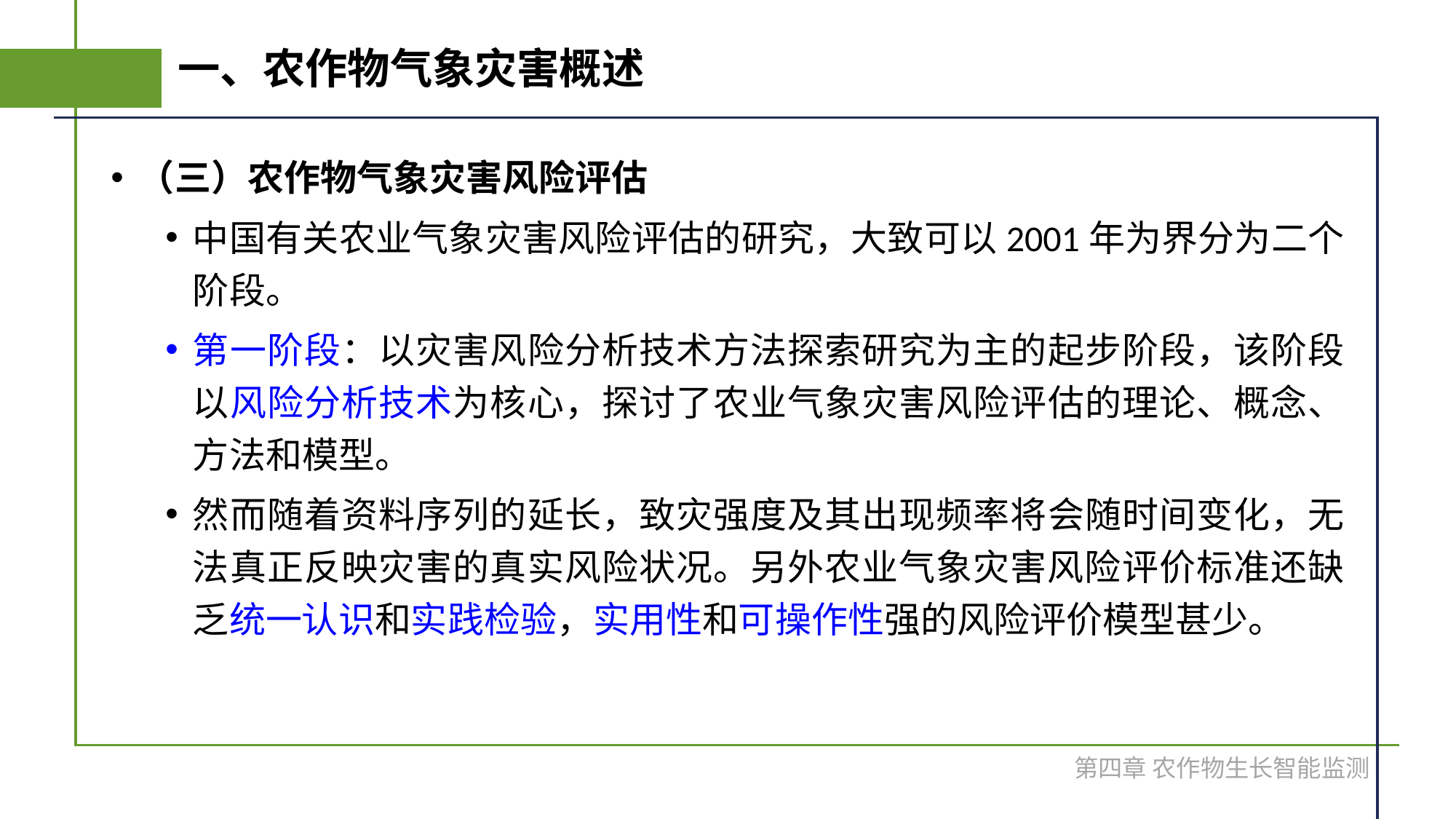

# 一、农作物气象灾害概述
（三）农作物气象灾害风险评估
中国有关农业气象灾害风险评估的研究，大致可以2001年为界分为二个阶段。
第一阶段：以灾害风险分析技术方法探索研究为主的起步阶段，该阶段以风险分析技术为核心，探讨了农业气象灾害风险评估的理论、概念、方法和模型。
然而随着资料序列的延长，致灾强度及其出现频率将会随时间变化，无法真正反映灾害的真实风险状况。另外农业气象灾害风险评价标准还缺乏统一认识和实践检验，实用性和可操作性强的风险评价模型甚少。
第四章 农作物生长智能监测